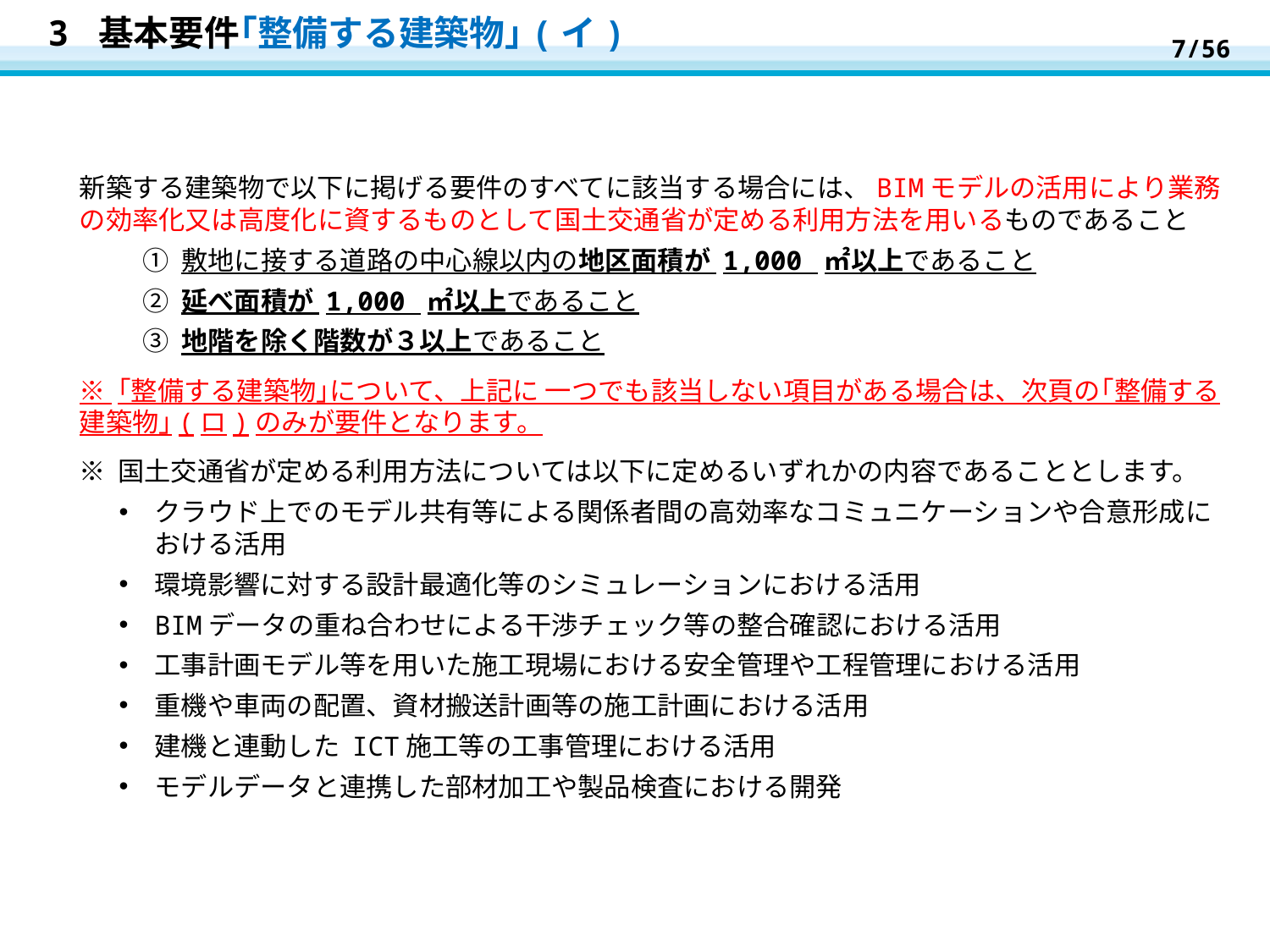

7/56
# 3 基本要件｢整備する建築物｣(イ)
新築する建築物で以下に掲げる要件のすべてに該当する場合には、BIMモデルの活用により業務の効率化又は高度化に資するものとして国土交通省が定める利用方法を用いるものであること
① 敷地に接する道路の中心線以内の地区面積が 1,000 ㎡以上であること
② 延べ面積が 1,000 ㎡以上であること
③ 地階を除く階数が３以上であること
※ ｢整備する建築物｣について、上記に 一つでも該当しない項目がある場合は、次頁の｢整備する建築物｣(ロ)のみが要件となります。
※ 国土交通省が定める利用方法については以下に定めるいずれかの内容であることとします。
クラウド上でのモデル共有等による関係者間の高効率なコミュニケーションや合意形成における活用
環境影響に対する設計最適化等のシミュレーションにおける活用
BIMデータの重ね合わせによる干渉チェック等の整合確認における活用
工事計画モデル等を用いた施工現場における安全管理や工程管理における活用
重機や車両の配置、資材搬送計画等の施工計画における活用
建機と連動した ICT施工等の工事管理における活用
モデルデータと連携した部材加工や製品検査における開発